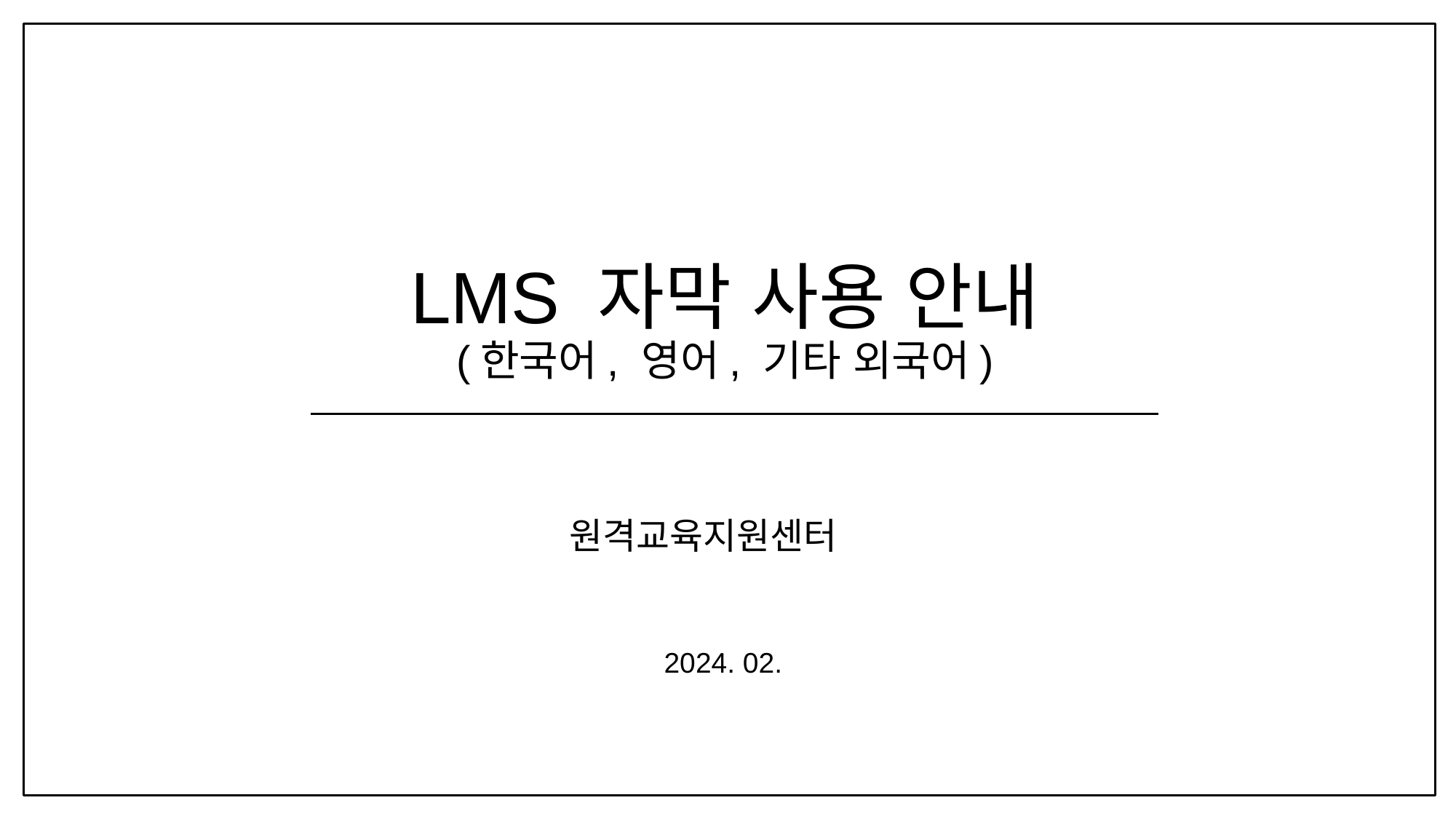

# LMS 자막 사용 안내 (한국어, 영어, 기타 외국어)
원격교육지원센터
2024. 02.